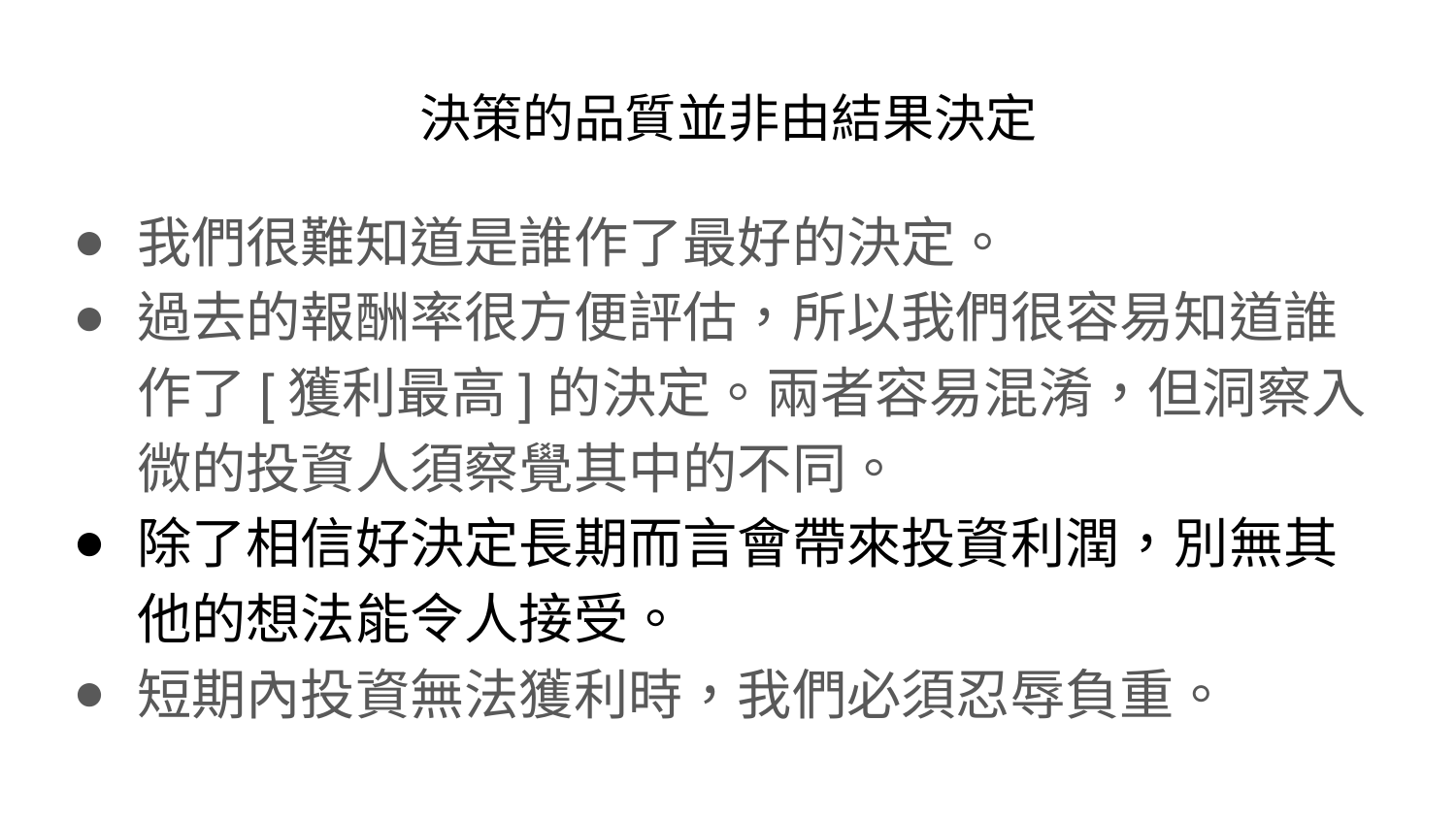

# 決策的品質並非由結果決定
我們很難知道是誰作了最好的決定。
過去的報酬率很方便評估，所以我們很容易知道誰作了[獲利最高]的決定。兩者容易混淆，但洞察入微的投資人須察覺其中的不同。
除了相信好決定長期而言會帶來投資利潤，別無其他的想法能令人接受。
短期內投資無法獲利時，我們必須忍辱負重。